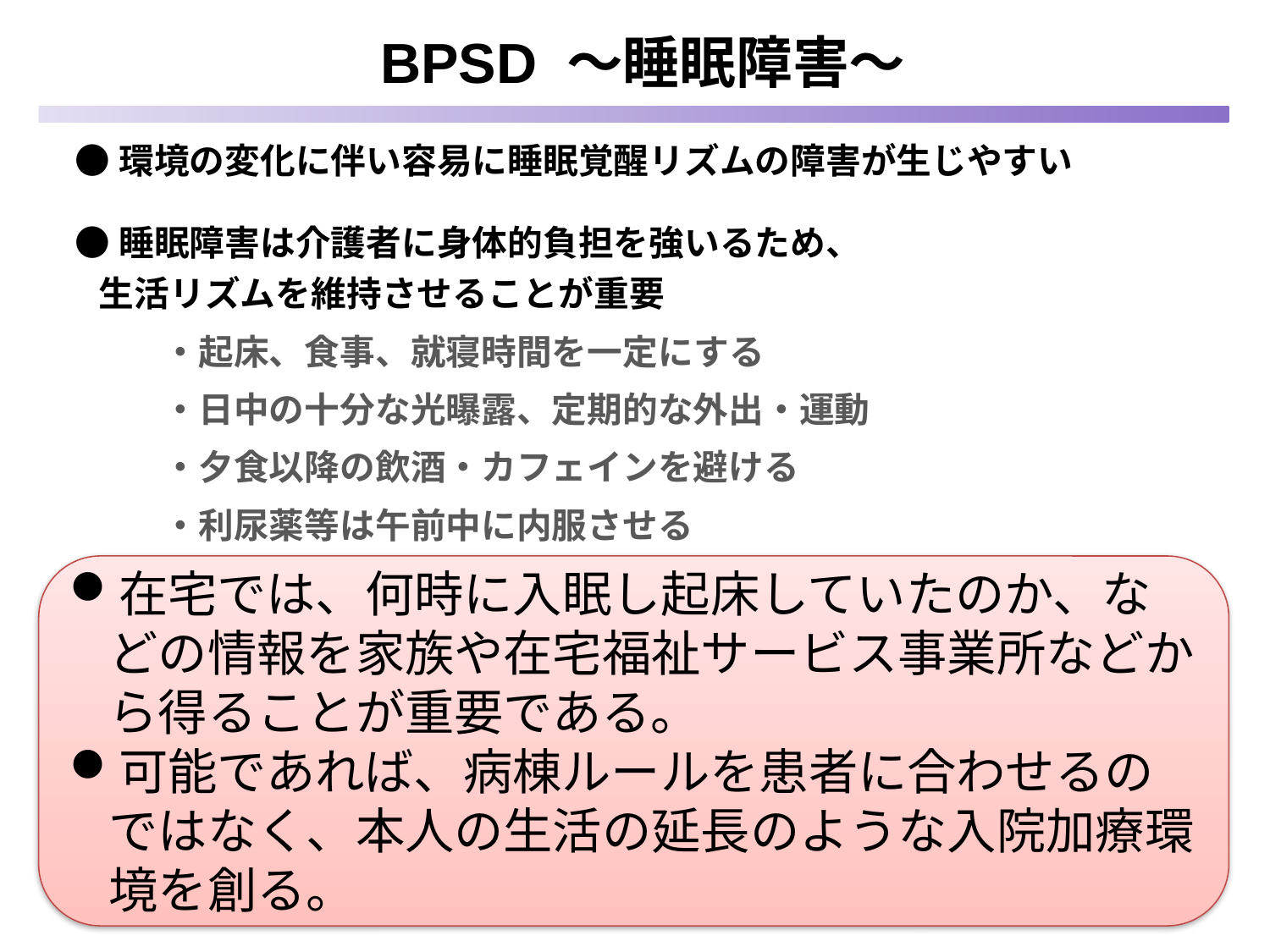

BPSD 〜睡眠障害〜

●環境の変化に伴い容易に睡眠覚醒リズムの障害が生じやすい
●睡眠障害は介護者に身体的負担を強いるため、
   生活リズムを維持させることが重要
  ・起床、食事、就寝時間を一定にする
  ・日中の十分な光曝露、定期的な外出・運動
  ・夕食以降の飲酒・カフェインを避ける
  ・利尿薬等は午前中に内服させる
在宅では、何時に入眠し起床していたのか、などの情報を家族や在宅福祉サービス事業所などから得ることが重要である。
可能であれば、病棟ルールを患者に合わせるのではなく、本人の生活の延長のような入院加療環境を創る。